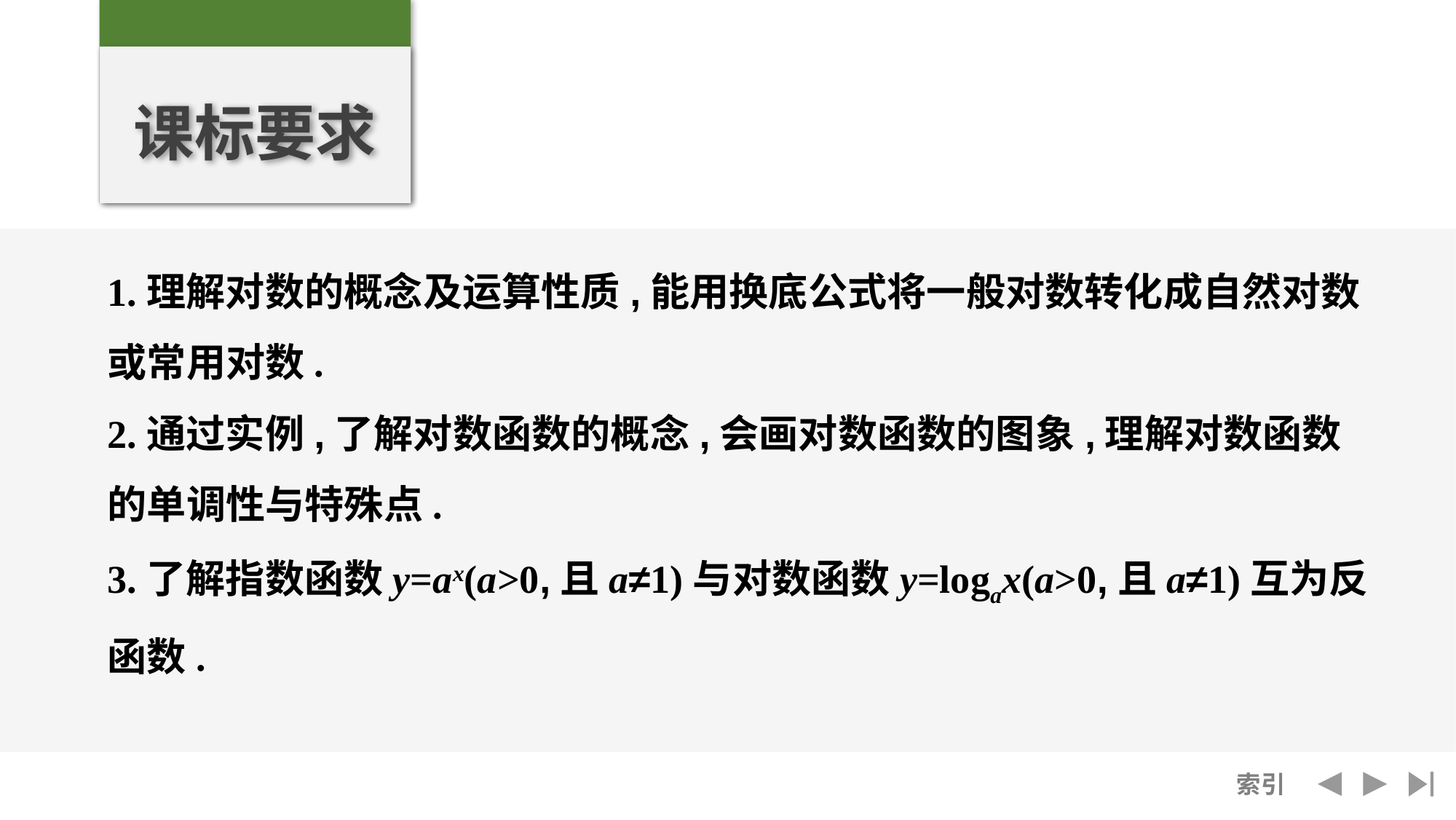

1.理解对数的概念及运算性质,能用换底公式将一般对数转化成自然对数或常用对数.
2.通过实例,了解对数函数的概念,会画对数函数的图象,理解对数函数的单调性与特殊点.
3.了解指数函数y=ax(a>0,且a≠1)与对数函数y=logax(a>0,且a≠1)互为反函数.